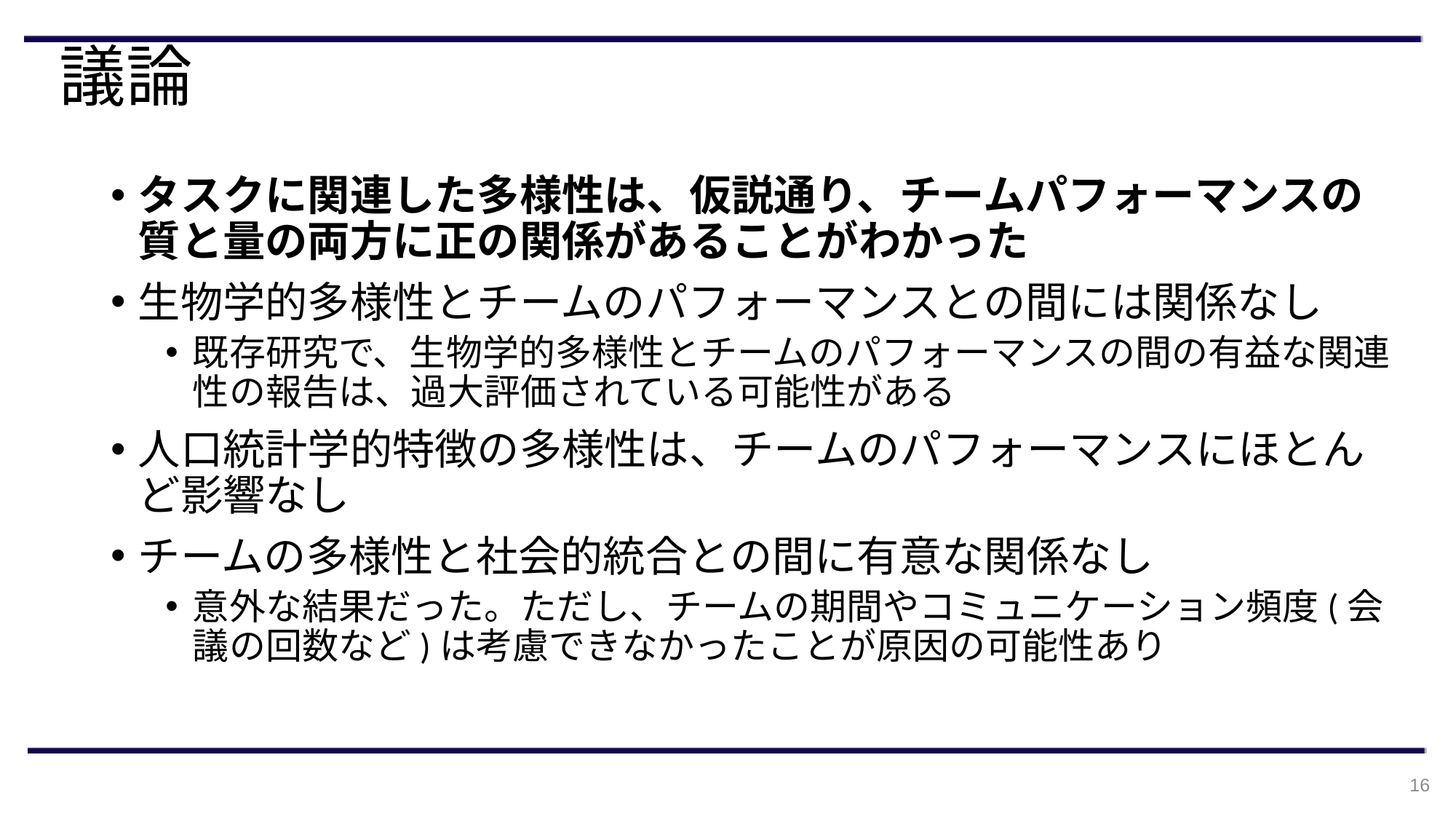

# 議論
タスクに関連した多様性は、仮説通り、チームパフォーマンスの質と量の両方に正の関係があることがわかった
生物学的多様性とチームのパフォーマンスとの間には関係なし
既存研究で、生物学的多様性とチームのパフォーマンスの間の有益な関連性の報告は、過大評価されている可能性がある
人口統計学的特徴の多様性は、チームのパフォーマンスにほとんど影響なし
チームの多様性と社会的統合との間に有意な関係なし
意外な結果だった。ただし、チームの期間やコミュニケーション頻度(会議の回数など)は考慮できなかったことが原因の可能性あり

16